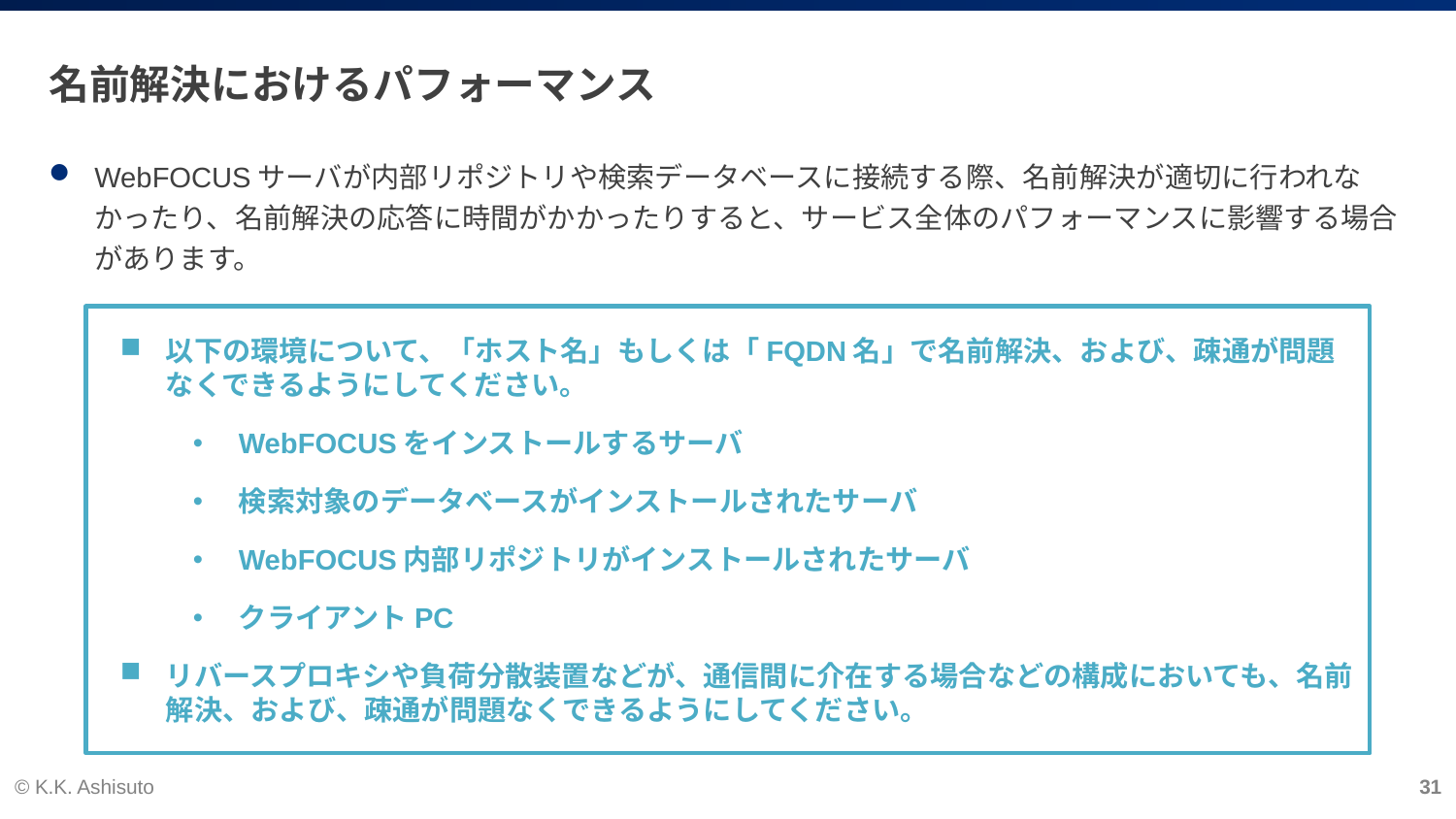

# 名前解決におけるパフォーマンス
WebFOCUSサーバが内部リポジトリや検索データベースに接続する際、名前解決が適切に行われなかったり、名前解決の応答に時間がかかったりすると、サービス全体のパフォーマンスに影響する場合があります。

以下の環境について、「ホスト名」もしくは「FQDN名」で名前解決、および、疎通が問題なくできるようにしてください。
WebFOCUSをインストールするサーバ
検索対象のデータベースがインストールされたサーバ
WebFOCUS内部リポジトリがインストールされたサーバ
クライアントPC
リバースプロキシや負荷分散装置などが、通信間に介在する場合などの構成においても、名前解決、および、疎通が問題なくできるようにしてください。
© K.K. Ashisuto
31